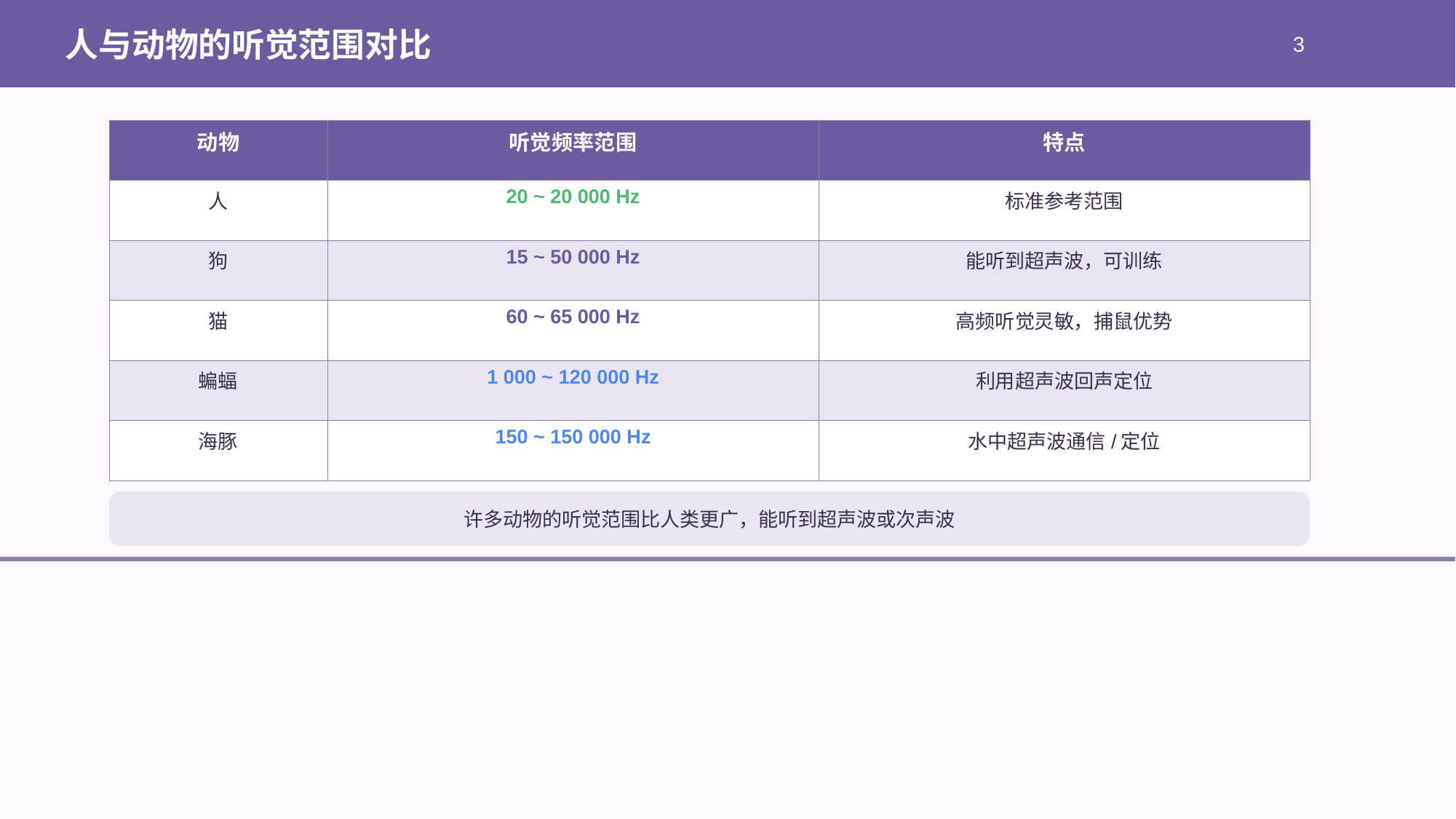

人与动物的听觉范围对比
3
| 动物 | 听觉频率范围 | 特点 |
| --- | --- | --- |
| 人 | 20 ~ 20 000 Hz | 标准参考范围 |
| 狗 | 15 ~ 50 000 Hz | 能听到超声波，可训练 |
| 猫 | 60 ~ 65 000 Hz | 高频听觉灵敏，捕鼠优势 |
| 蝙蝠 | 1 000 ~ 120 000 Hz | 利用超声波回声定位 |
| 海豚 | 150 ~ 150 000 Hz | 水中超声波通信/定位 |

许多动物的听觉范围比人类更广，能听到超声波或次声波